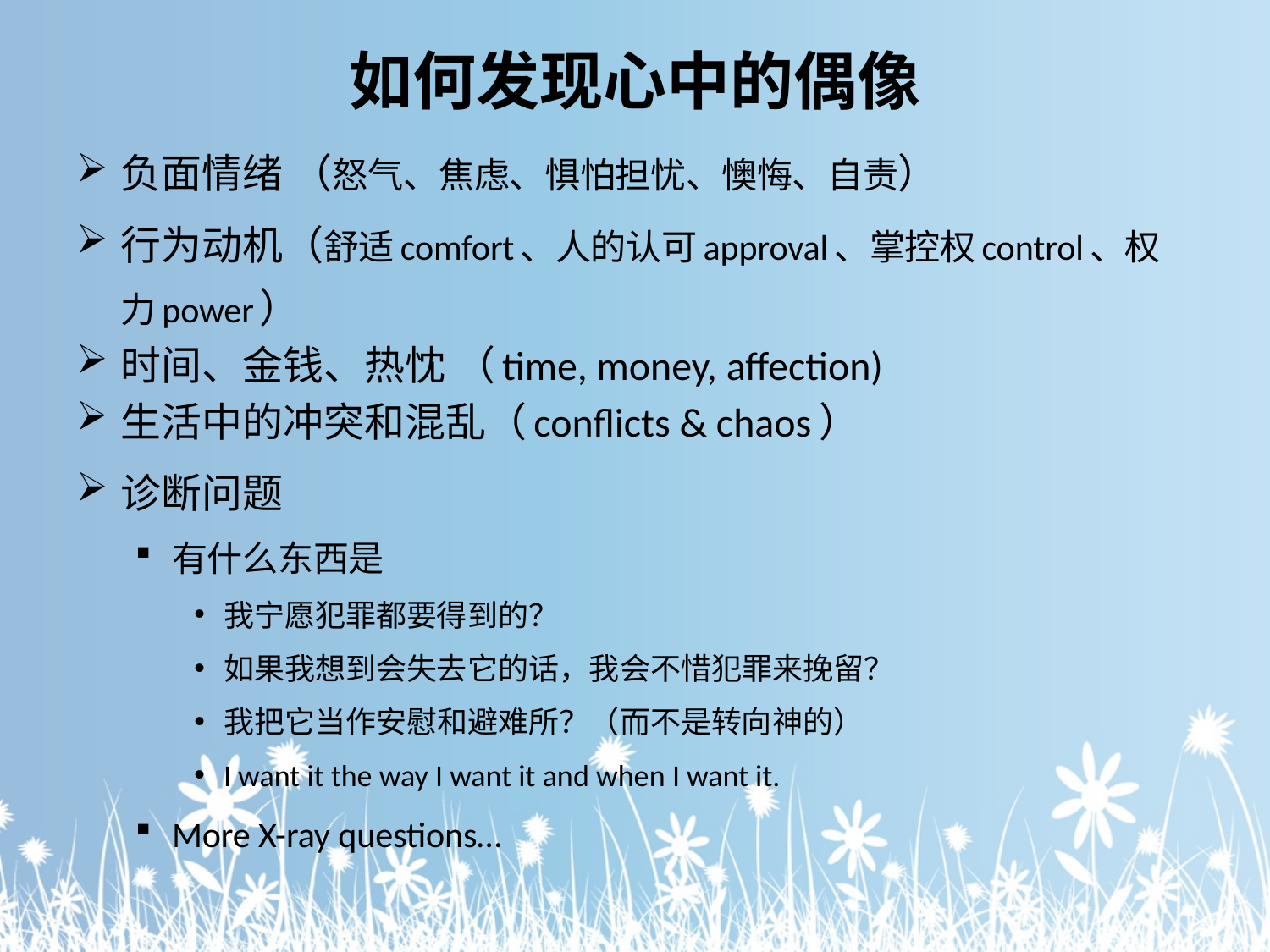

# 如何发现心中的偶像
负面情绪 （怒气、焦虑、惧怕担忧、懊悔、自责）
行为动机（舒适comfort、人的认可approval、掌控权control、权力power）
时间、金钱、热忱 （time, money, affection)
生活中的冲突和混乱（conflicts & chaos）
诊断问题
有什么东西是
我宁愿犯罪都要得到的？
如果我想到会失去它的话，我会不惜犯罪来挽留？
我把它当作安慰和避难所？（而不是转向神的）
I want it the way I want it and when I want it.
More X-ray questions…